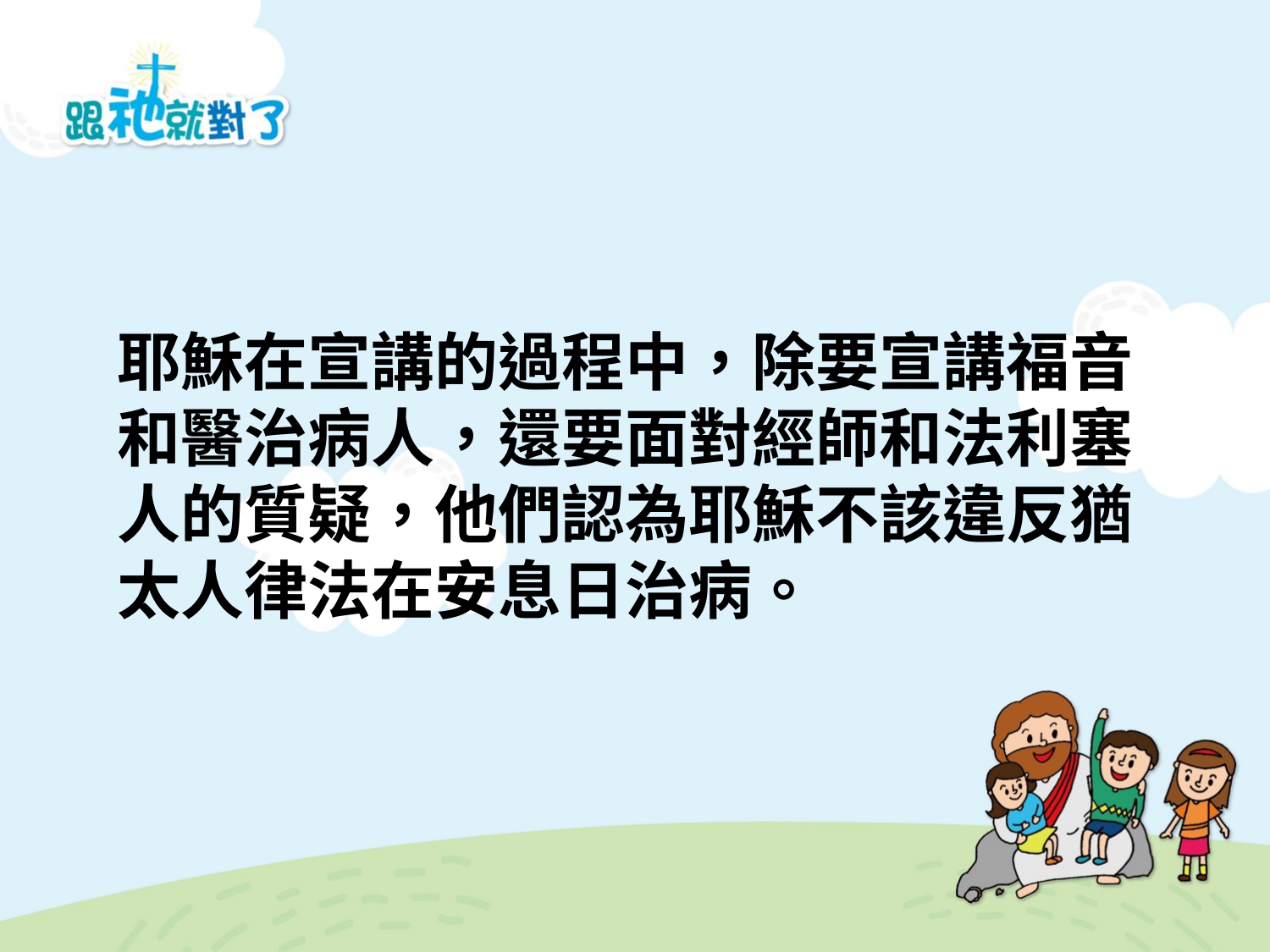

耶穌在宣講的過程中，除要宣講福音和醫治病人，還要面對經師和法利塞人的質疑，他們認為耶穌不該違反猶太人律法在安息日治病。